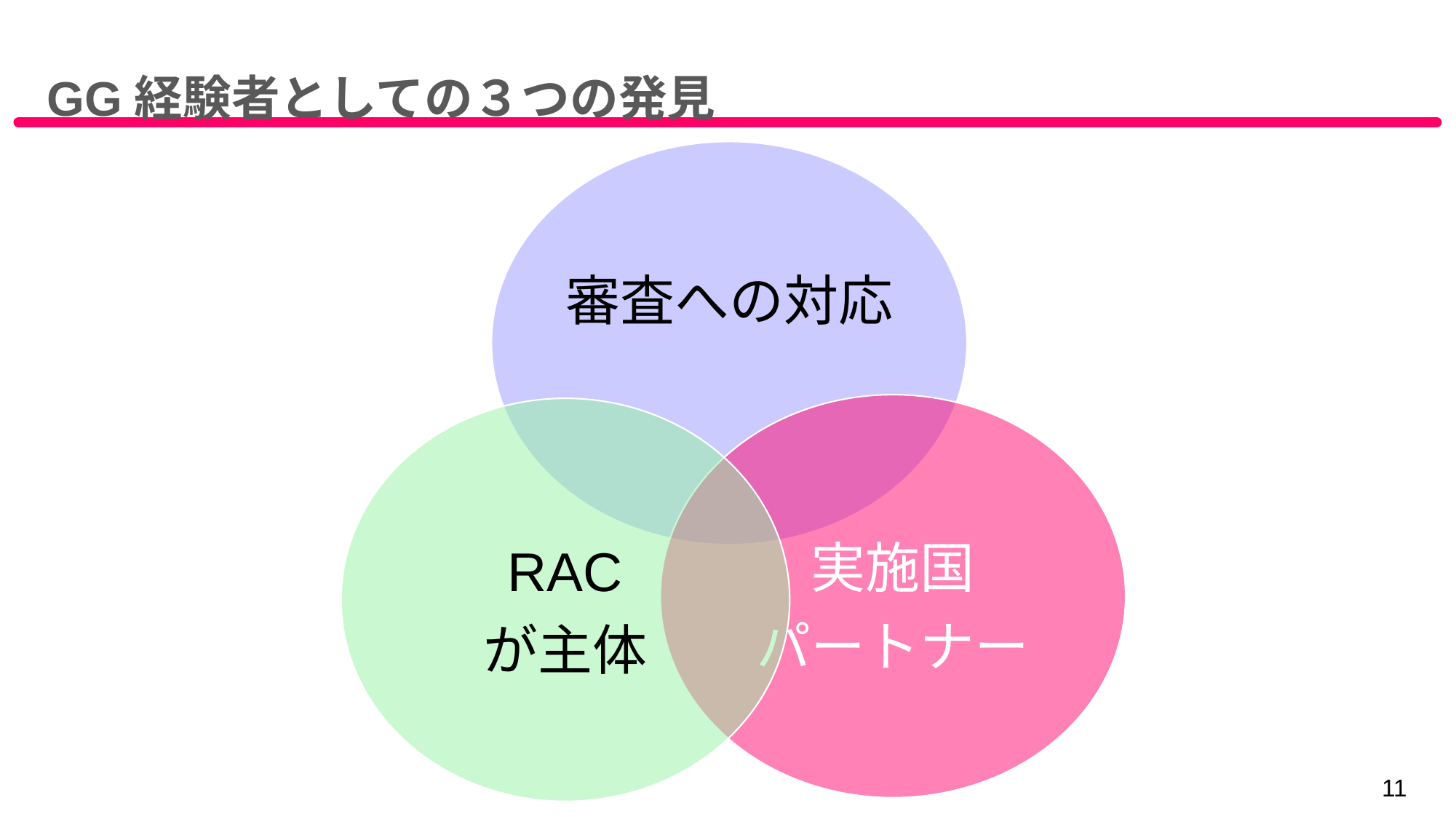

GG経験者としての３つの発見
審査への対応
実施国
パートナー
RAC
が主体
11